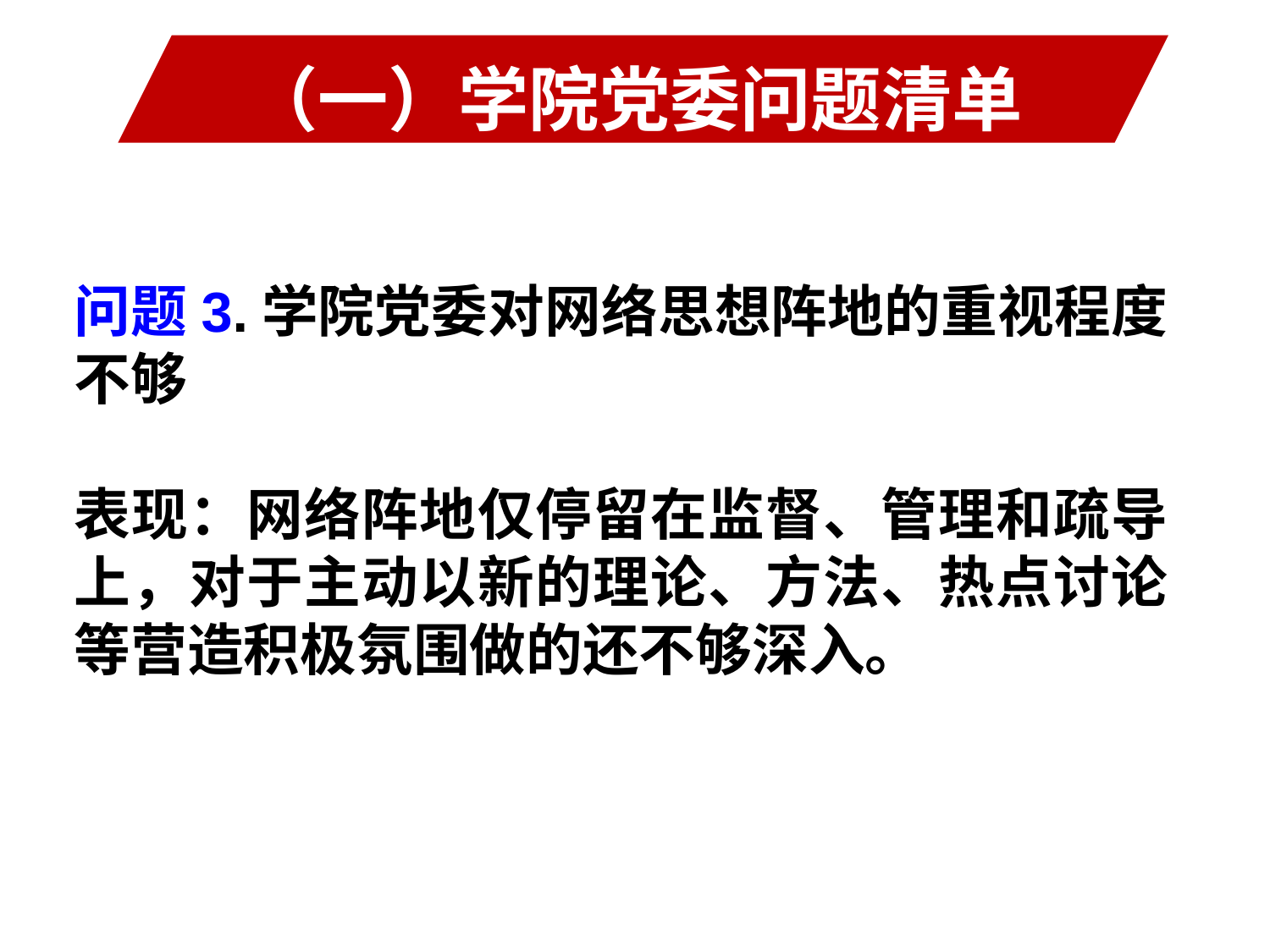

（一）学院党委问题清单
问题3.学院党委对网络思想阵地的重视程度不够

表现：网络阵地仅停留在监督、管理和疏导上，对于主动以新的理论、方法、热点讨论等营造积极氛围做的还不够深入。